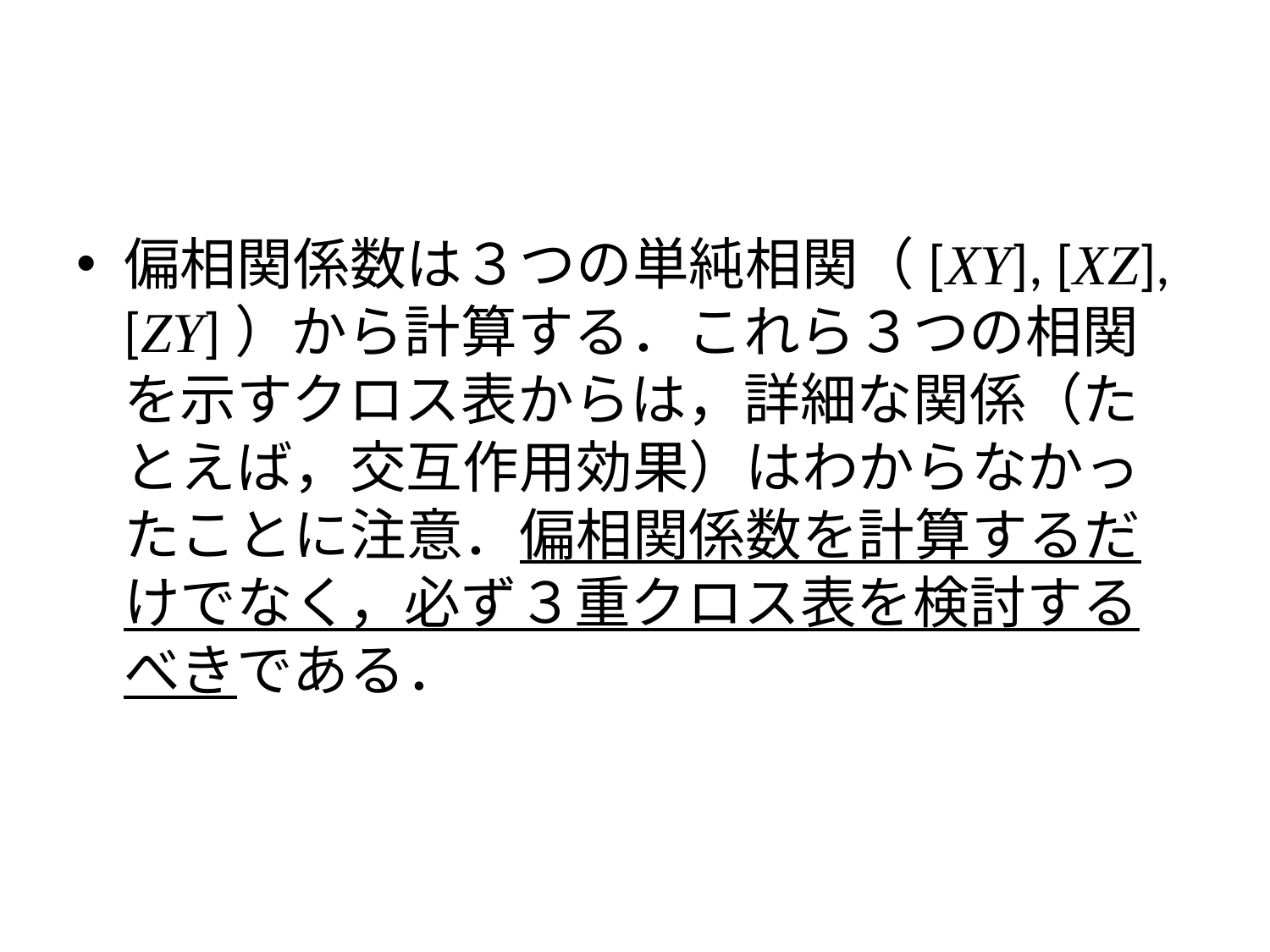

#
偏相関係数は３つの単純相関（[XY], [XZ], [ZY]）から計算する．これら３つの相関を示すクロス表からは，詳細な関係（たとえば，交互作用効果）はわからなかったことに注意．偏相関係数を計算するだけでなく，必ず３重クロス表を検討するべきである．